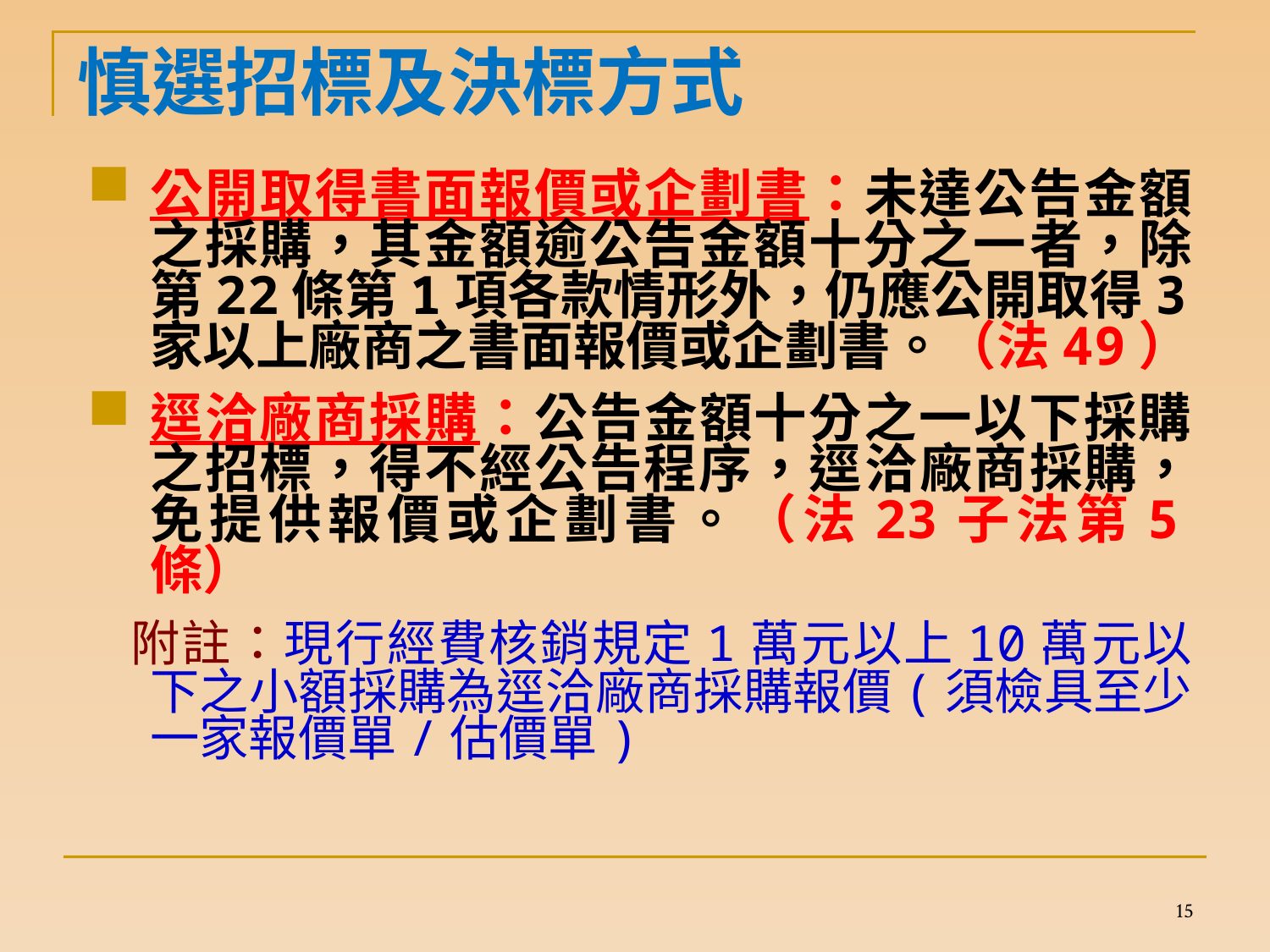

慎選招標及決標方式
公開取得書面報價或企劃書：未達公告金額之採購，其金額逾公告金額十分之一者，除第22條第1項各款情形外，仍應公開取得3家以上廠商之書面報價或企劃書。（法49）
逕洽廠商採購：公告金額十分之一以下採購之招標，得不經公告程序，逕洽廠商採購，免提供報價或企劃書。（法23子法第5條）
  附註：現行經費核銷規定1萬元以上10萬元以下之小額採購為逕洽廠商採購報價(須檢具至少一家報價單/估價單)
15